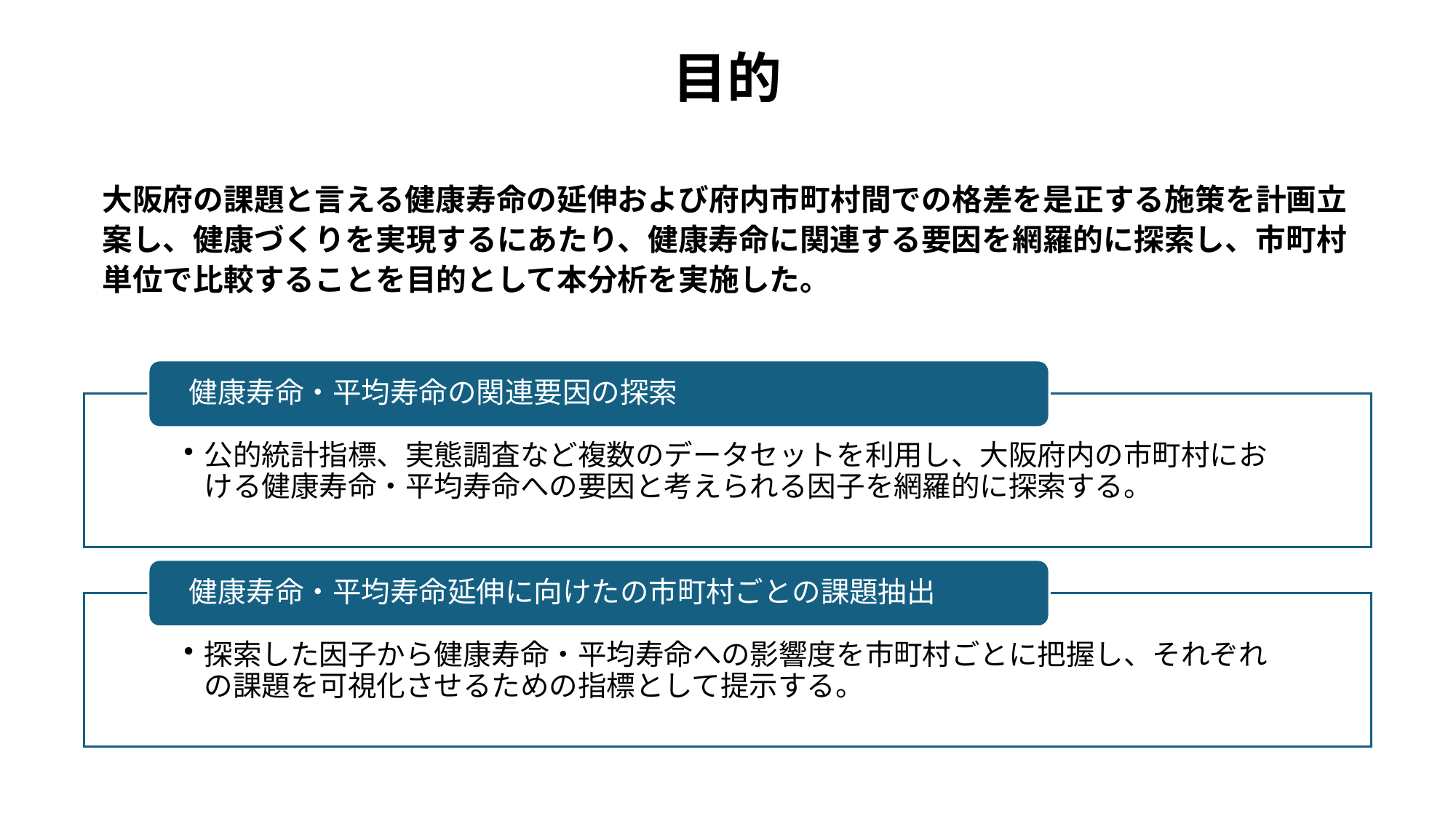

# 目的
大阪府の課題と言える健康寿命の延伸および府内市町村間での格差を是正する施策を計画立案し、健康づくりを実現するにあたり、健康寿命に関連する要因を網羅的に探索し、市町村単位で比較することを目的として本分析を実施した。

公的統計指標、実態調査など複数のデータセットを利用し、大阪府内の市町村における健康寿命・平均寿命への要因と考えられる因子を網羅的に探索する。
健康寿命・平均寿命の関連要因の探索
探索した因子から健康寿命・平均寿命への影響度を市町村ごとに把握し、それぞれの課題を可視化させるための指標として提示する。
健康寿命・平均寿命延伸に向けたの市町村ごとの課題抽出